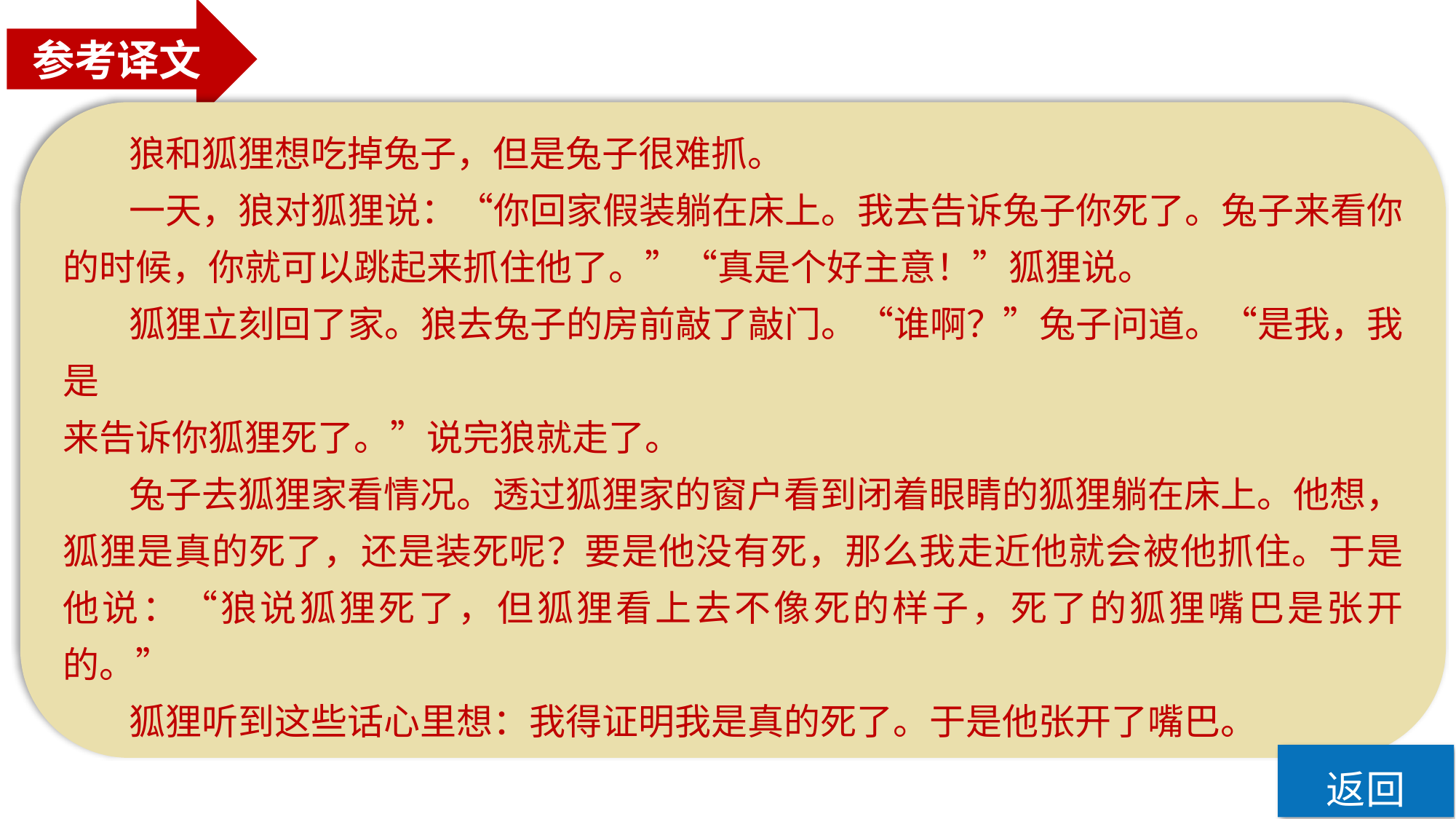

参考译文
       狼和狐狸想吃掉兔子，但是兔子很难抓。
       一天，狼对狐狸说：“你回家假装躺在床上。我去告诉兔子你死了。兔子来看你的时候，你就可以跳起来抓住他了。”“真是个好主意！”狐狸说。
       狐狸立刻回了家。狼去兔子的房前敲了敲门。“谁啊？”兔子问道。“是我，我是
来告诉你狐狸死了。”说完狼就走了。
       兔子去狐狸家看情况。透过狐狸家的窗户看到闭着眼睛的狐狸躺在床上。他想，
狐狸是真的死了，还是装死呢？要是他没有死，那么我走近他就会被他抓住。于是他说：“狼说狐狸死了，但狐狸看上去不像死的样子，死了的狐狸嘴巴是张开的。”
       狐狸听到这些话心里想：我得证明我是真的死了。于是他张开了嘴巴。
返回